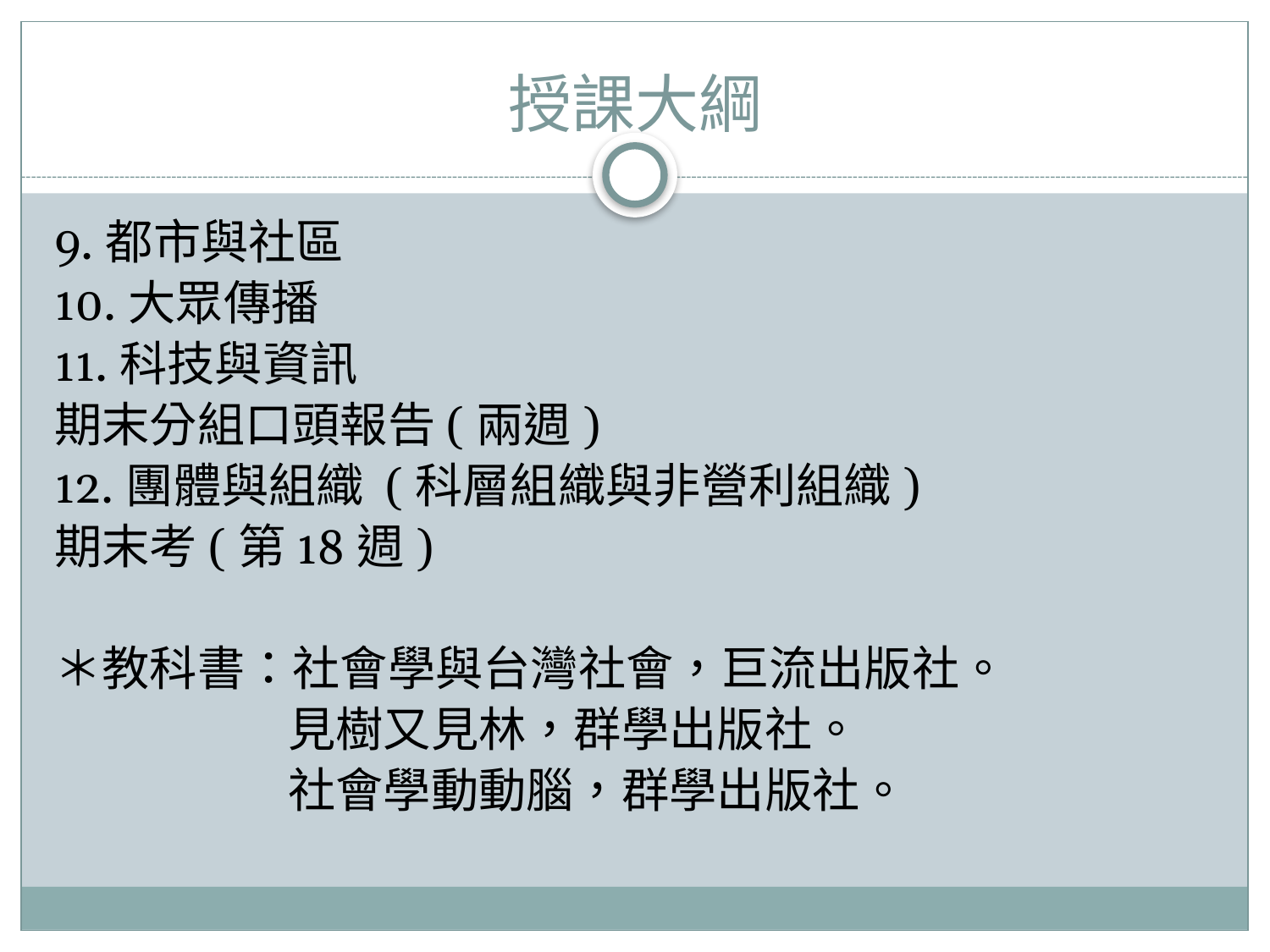

# 授課大綱
9.都市與社區
10.大眾傳播
11.科技與資訊
期末分組口頭報告(兩週)
12.團體與組織 (科層組織與非營利組織)
期末考(第18週)

＊教科書：社會學與台灣社會，巨流出版社。
                     見樹又見林，群學出版社。
                     社會學動動腦，群學出版社。